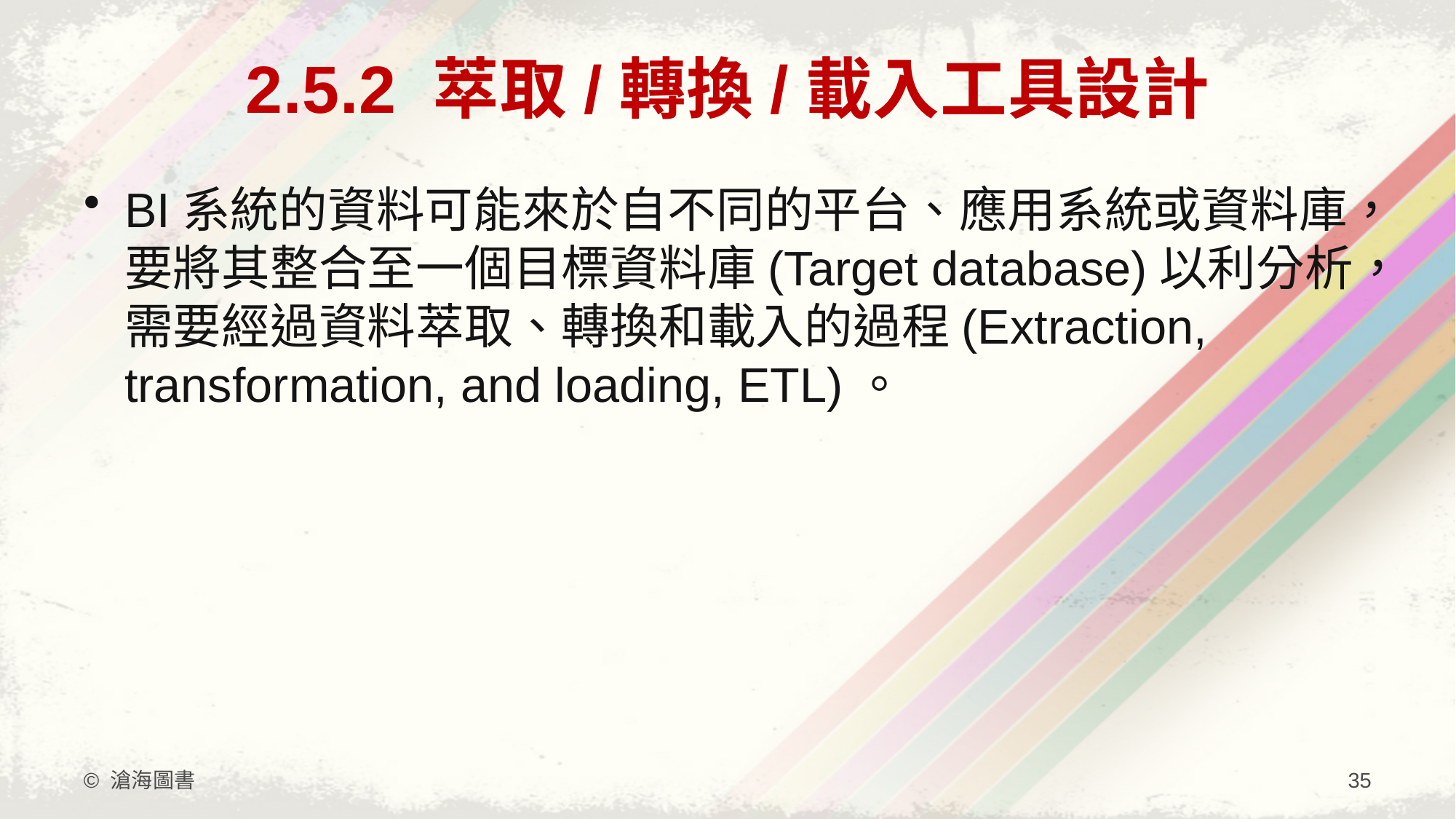

# 2.5.2 萃取/轉換/載入工具設計
BI系統的資料可能來於自不同的平台、應用系統或資料庫，要將其整合至一個目標資料庫(Target database)以利分析，需要經過資料萃取、轉換和載入的過程(Extraction, transformation, and loading, ETL)。
© 滄海圖書

35